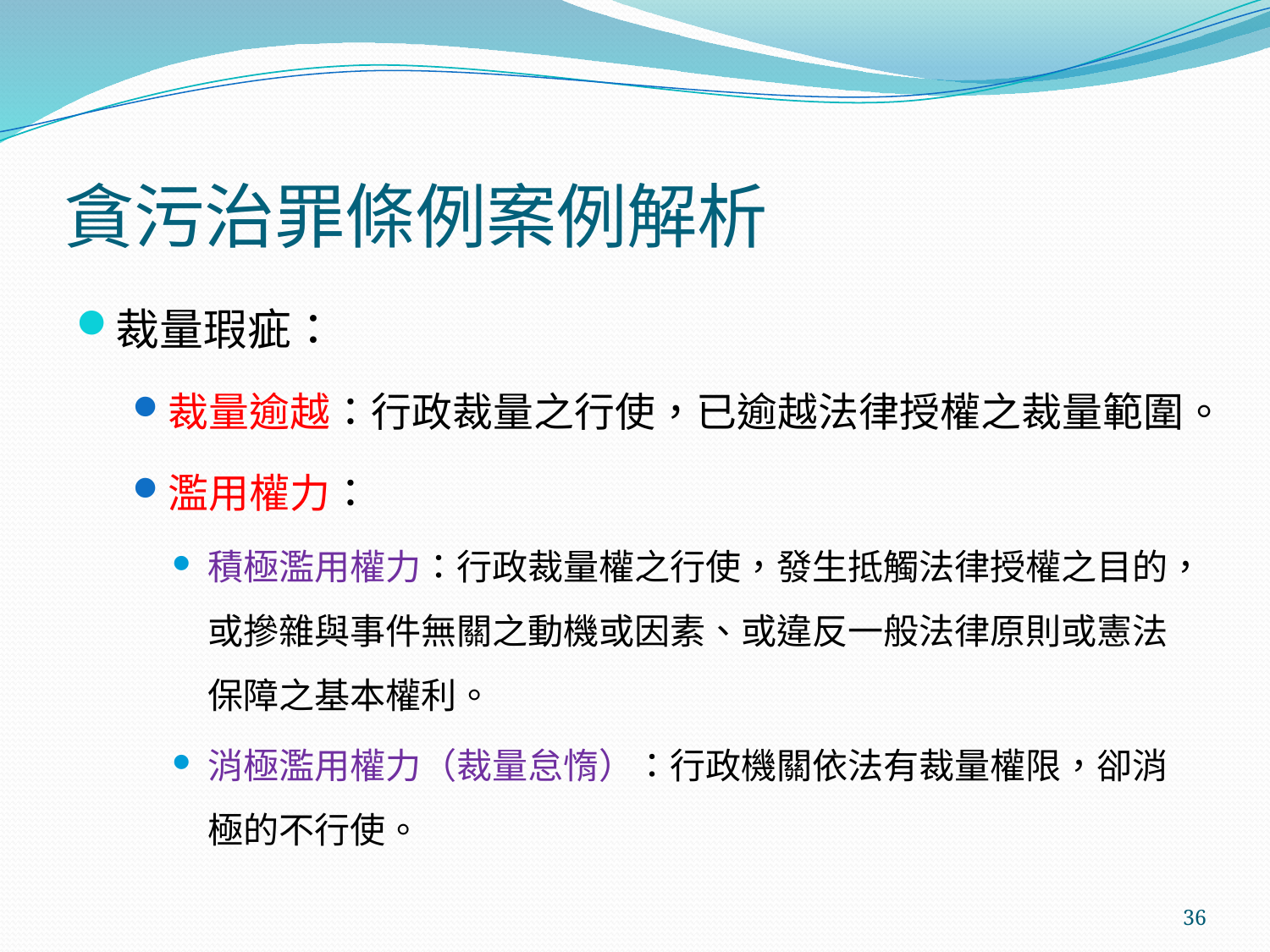

# 貪污治罪條例案例解析
裁量瑕疵：
裁量逾越：行政裁量之行使，已逾越法律授權之裁量範圍。
濫用權力：
積極濫用權力：行政裁量權之行使，發生抵觸法律授權之目的，或摻雜與事件無關之動機或因素、或違反一般法律原則或憲法保障之基本權利。
消極濫用權力（裁量怠惰）：行政機關依法有裁量權限，卻消極的不行使。
36